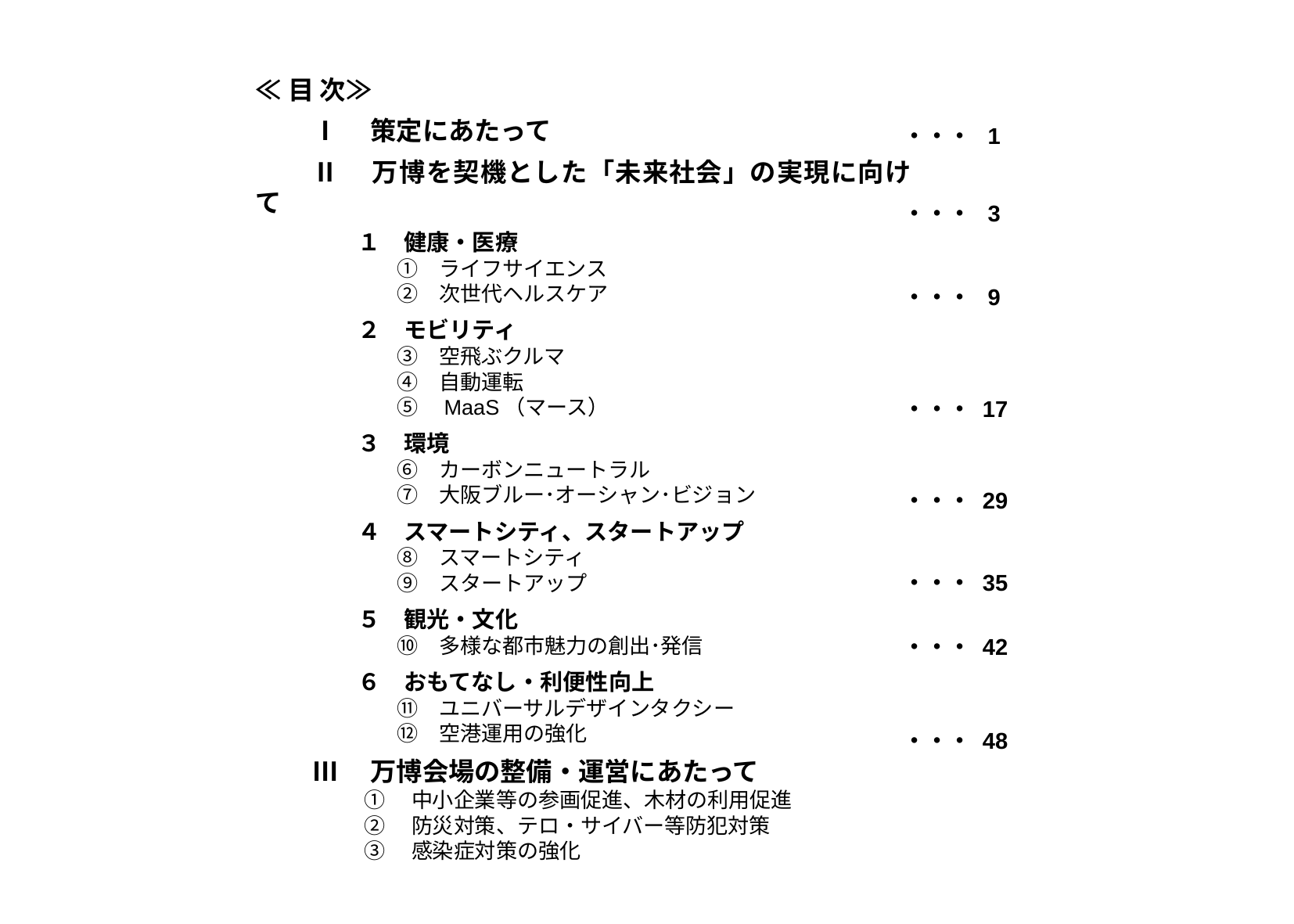

≪目 次≫
Ⅰ　策定にあたって
Ⅱ　万博を契機とした「未来社会」の実現に向けて
　　１　健康・医療
　　　　①　ライフサイエンス
　　　　②　次世代ヘルスケア
　　２　モビリティ
　　　　③　空飛ぶクルマ
　　　　④　自動運転
　　　　⑤　MaaS（マース）
　　３　環境
　　　　⑥　カーボンニュートラル
　　　　⑦　大阪ブルー･オーシャン･ビジョン
　　４　スマートシティ、スタートアップ
　　　　⑧　スマートシティ
　　　　⑨　スタートアップ
　　５　観光・文化
　　　　⑩　多様な都市魅力の創出･発信
　　６　おもてなし・利便性向上
　　　　⑪　ユニバーサルデザインタクシー
　　　　⑫　空港運用の強化
Ⅲ　万博会場の整備・運営にあたって
 ①　中小企業等の参画促進、木材の利用促進
 ②　防災対策、テロ・サイバー等防犯対策
 ③　感染症対策の強化

・・・  1

・・・  3

・・・  9

・・・ 17

・・・ 29

・・・ 35

・・・ 42

・・・ 48